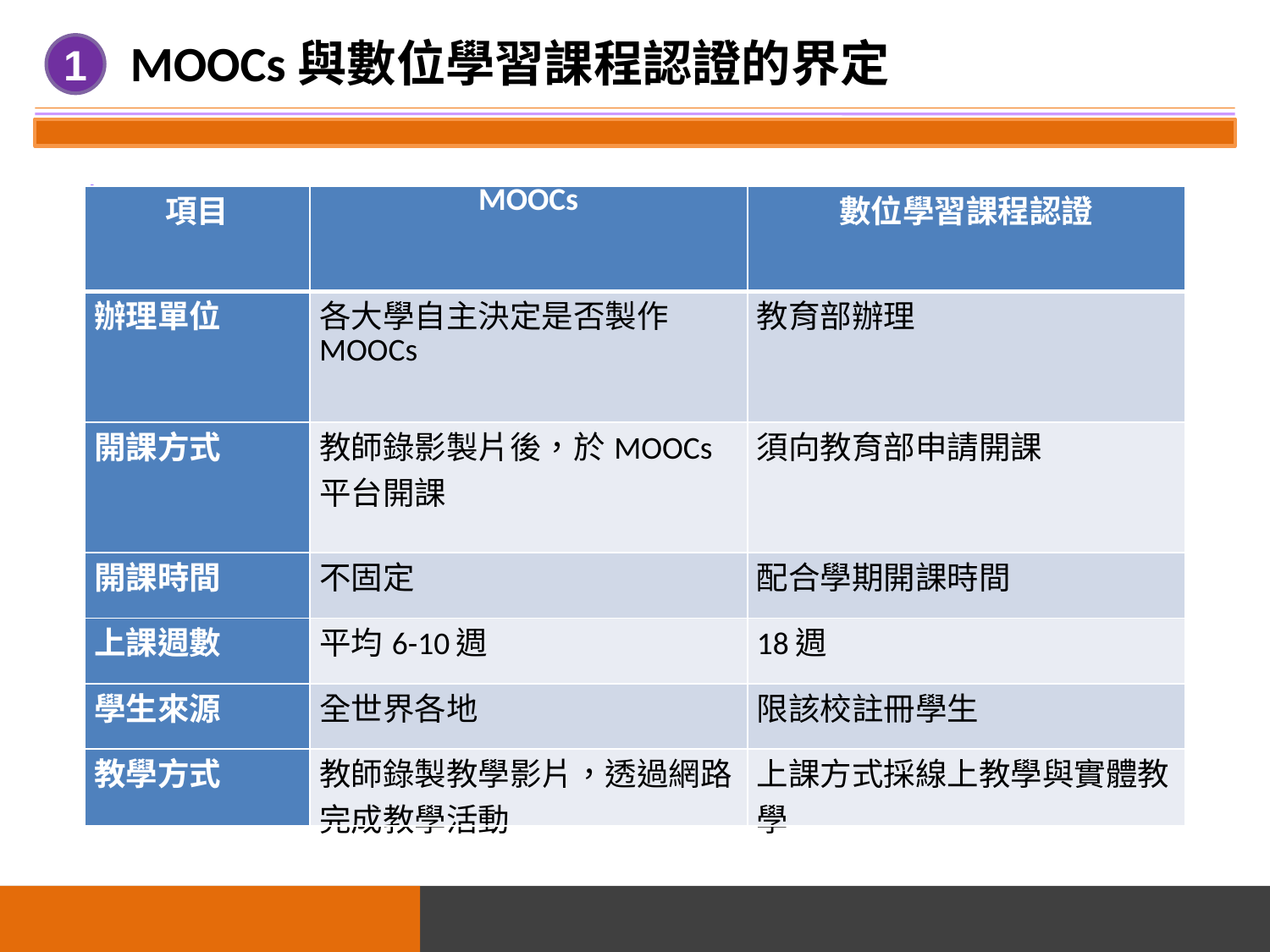

MOOCs與數位學習課程認證的界定
1

| 項目 | MOOCs | 數位學習課程認證 |
| --- | --- | --- |
| 辦理單位 | 各大學自主決定是否製作MOOCs | 教育部辦理 |
| 開課方式 | 教師錄影製片後，於MOOCs平台開課 | 須向教育部申請開課 |
| 開課時間 | 不固定 | 配合學期開課時間 |
| 上課週數 | 平均6-10週 | 18週 |
| 學生來源 | 全世界各地 | 限該校註冊學生 |
| 教學方式 | 教師錄製教學影片，透過網路完成教學活動 | 上課方式採線上教學與實體教學 |